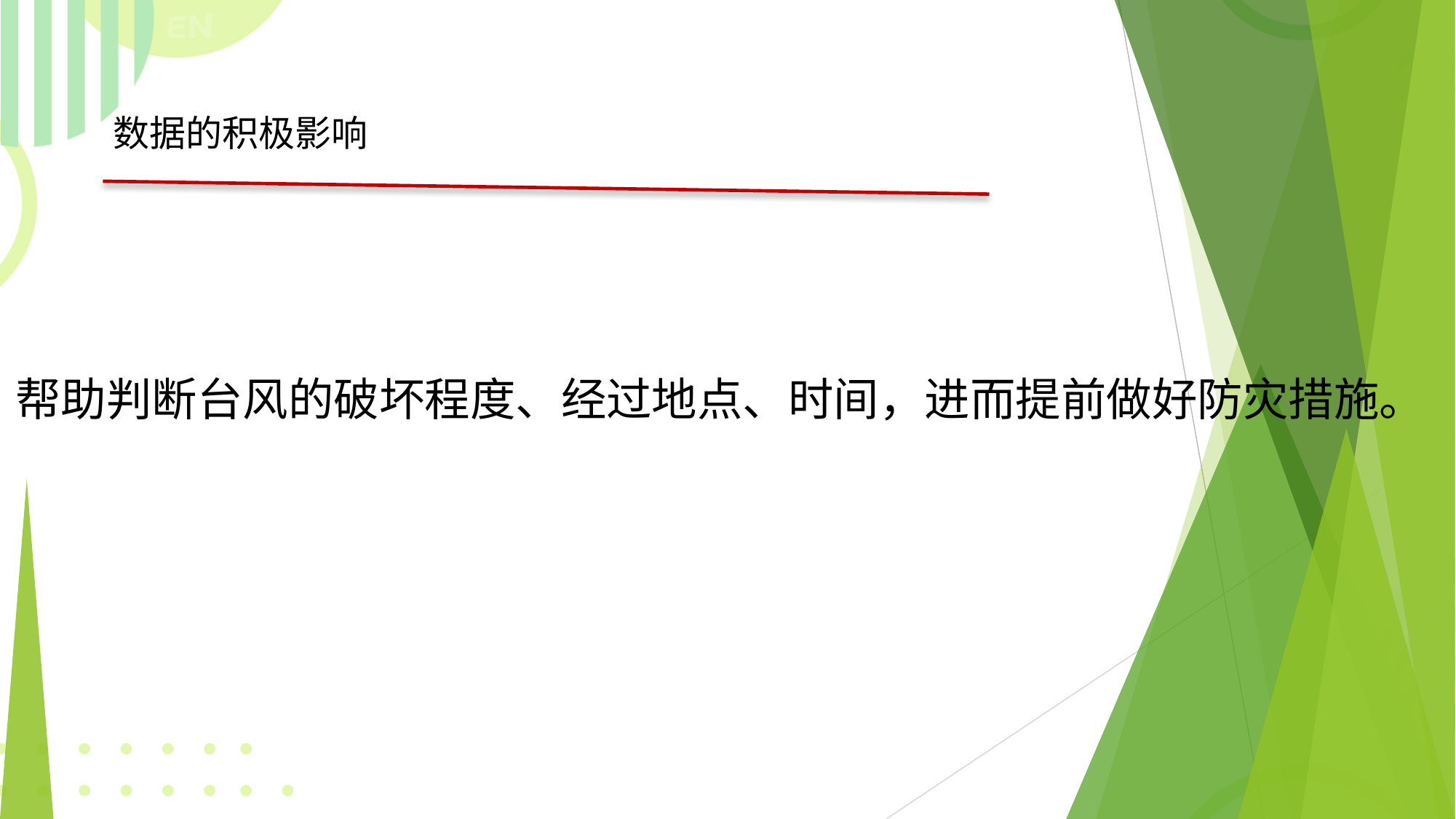

数据的积极影响

帮助判断台风的破坏程度、经过地点、时间，进而提前做好防灾措施。